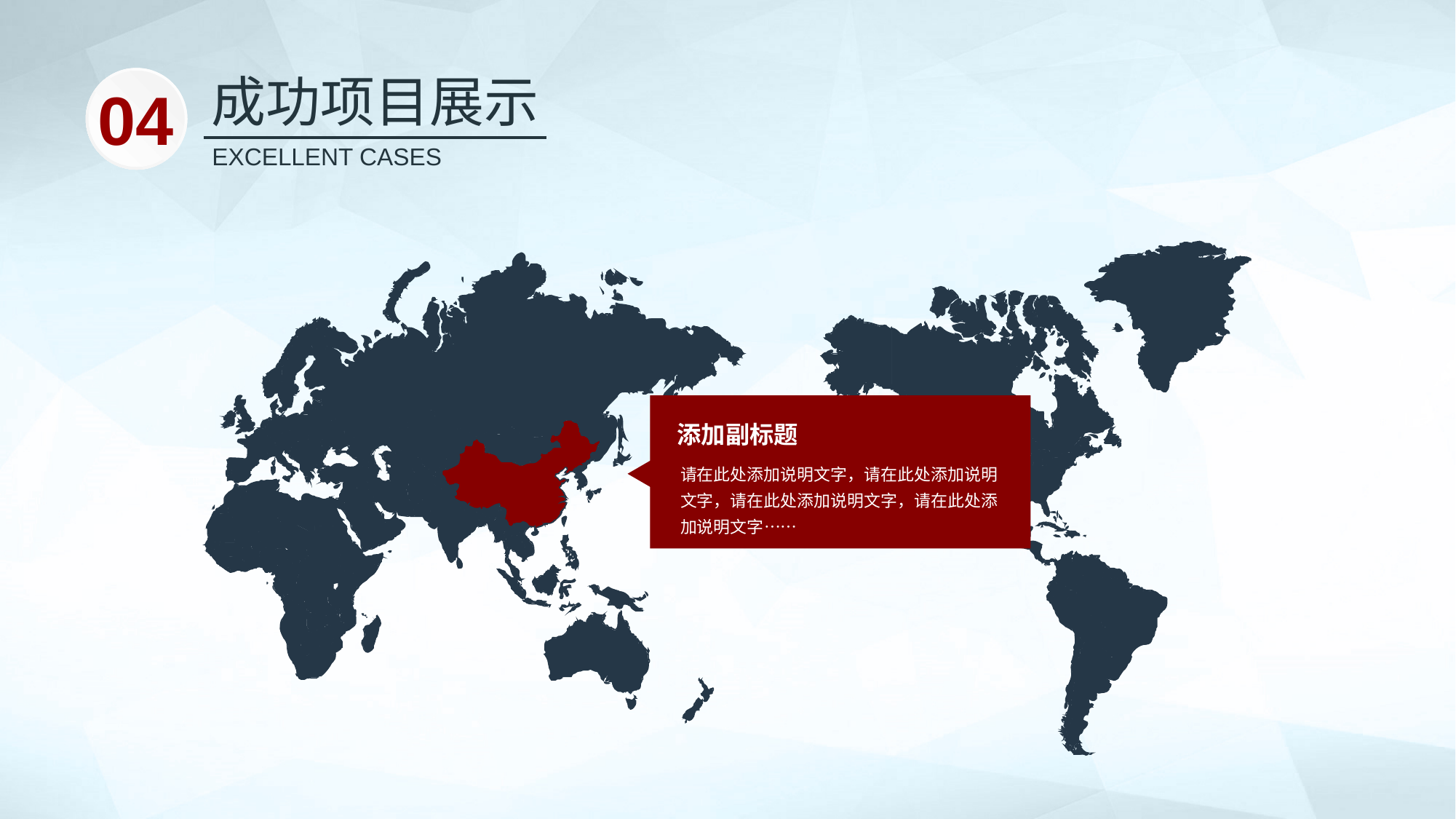

成功项目展示

04
EXCELLENT CASES

添加副标题
请在此处添加说明文字，请在此处添加说明文字，请在此处添加说明文字，请在此处添加说明文字……